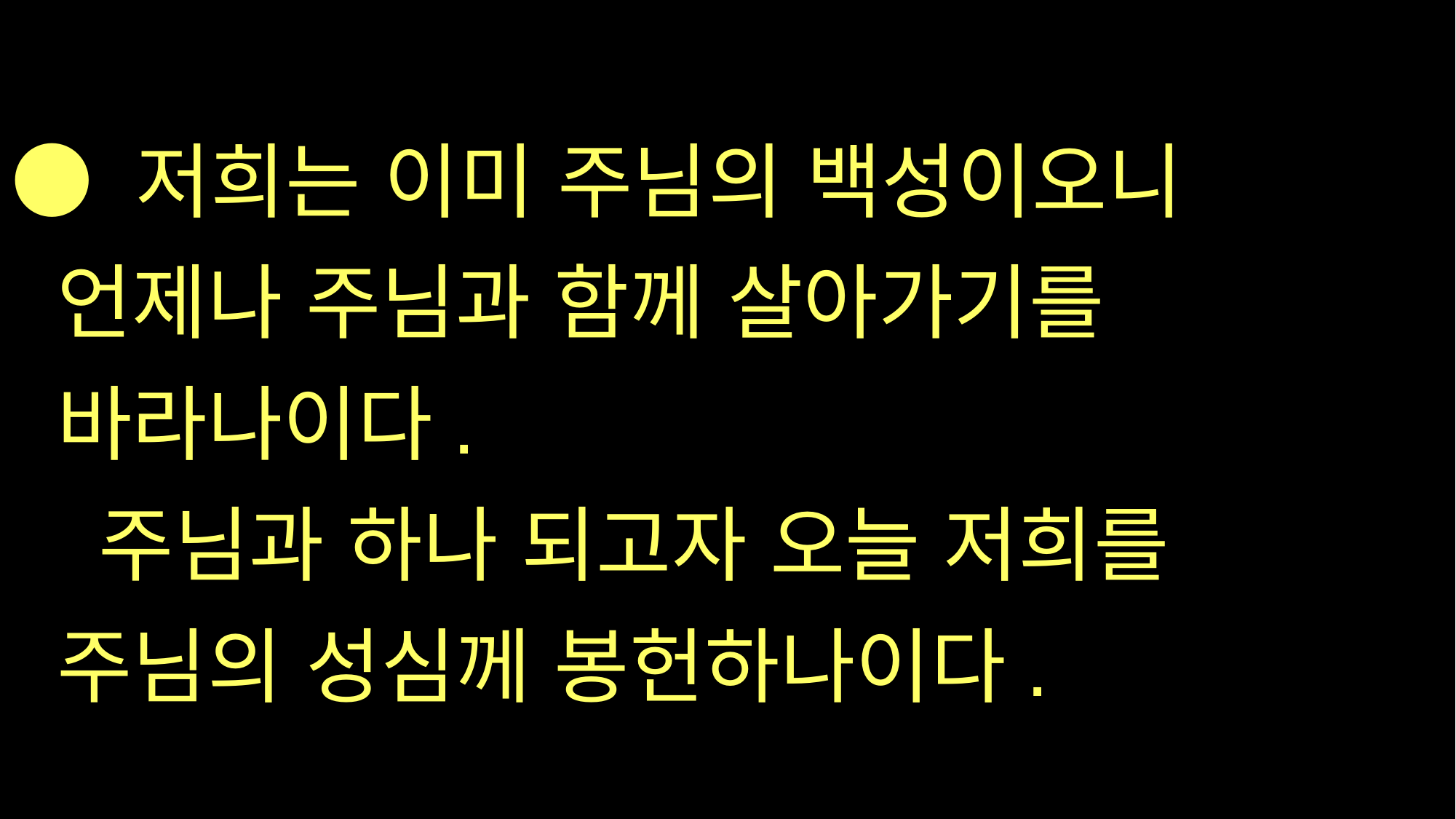

# ● 저희는 이미 주님의 백성이오니 언제나 주님과 함께 살아가기를 바라나이다.    주님과 하나 되고자 오늘 저희를 주님의 성심께 봉헌하나이다.